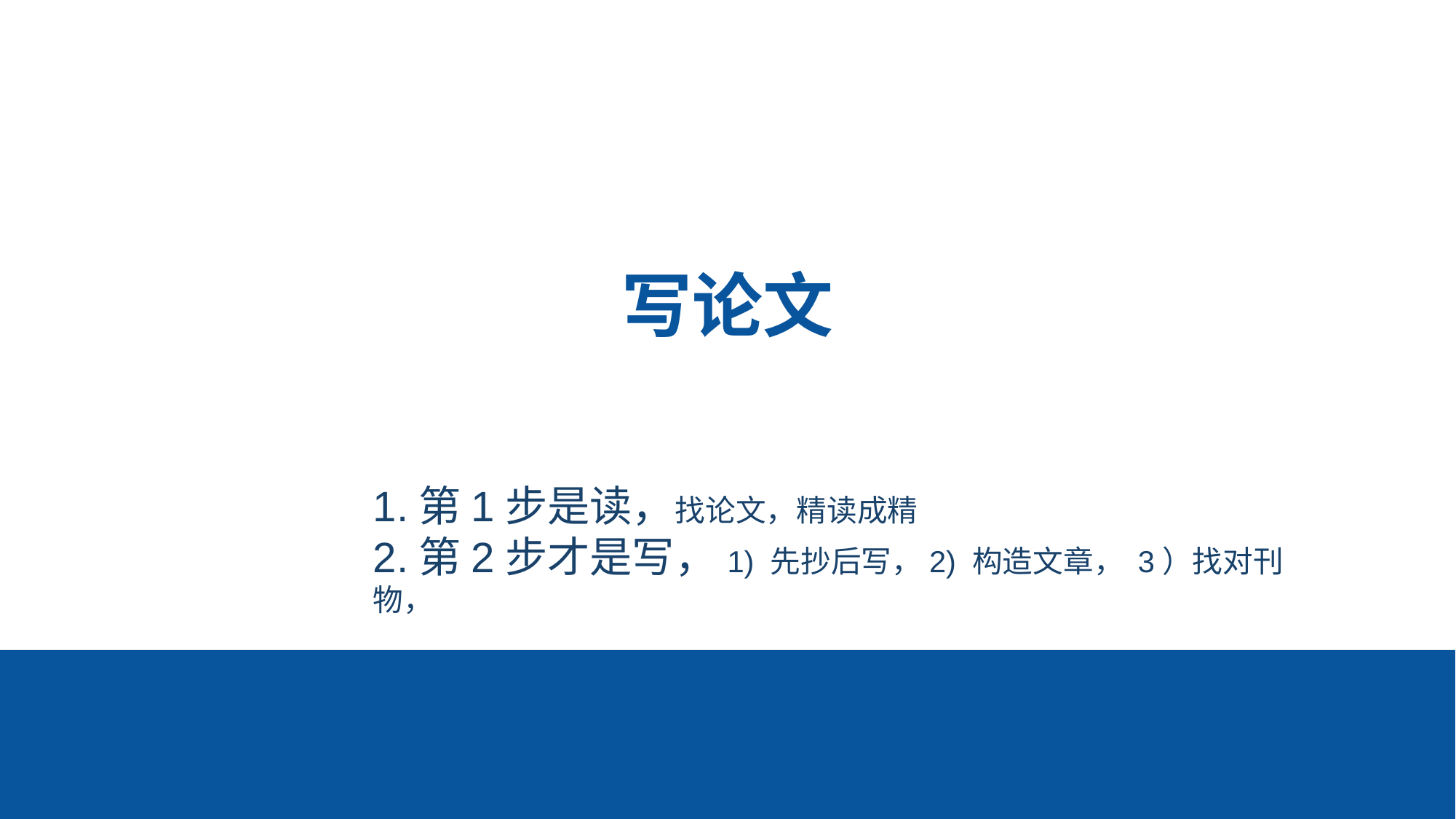

# 写论文
1.第1步是读，找论文，精读成精
2.第2步才是写，1) 先抄后写，2) 构造文章， 3）找对刊物，